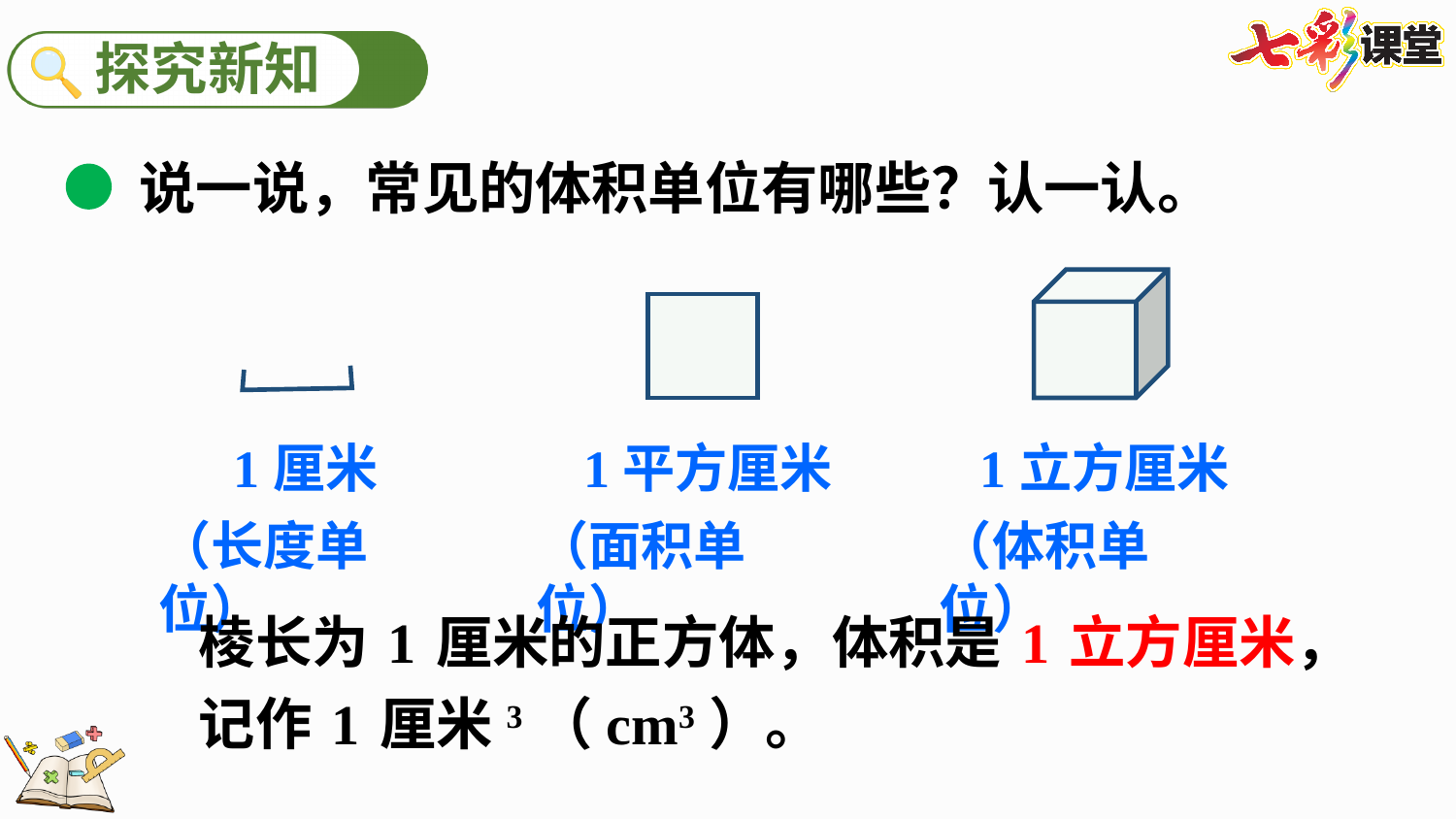

说一说，常见的体积单位有哪些？认一认。

1厘米
1平方厘米
1立方厘米
（长度单位）
（面积单位）
（体积单位）
棱长为1厘米的正方体，体积是1立方厘米，记作1厘米3（cm3）。